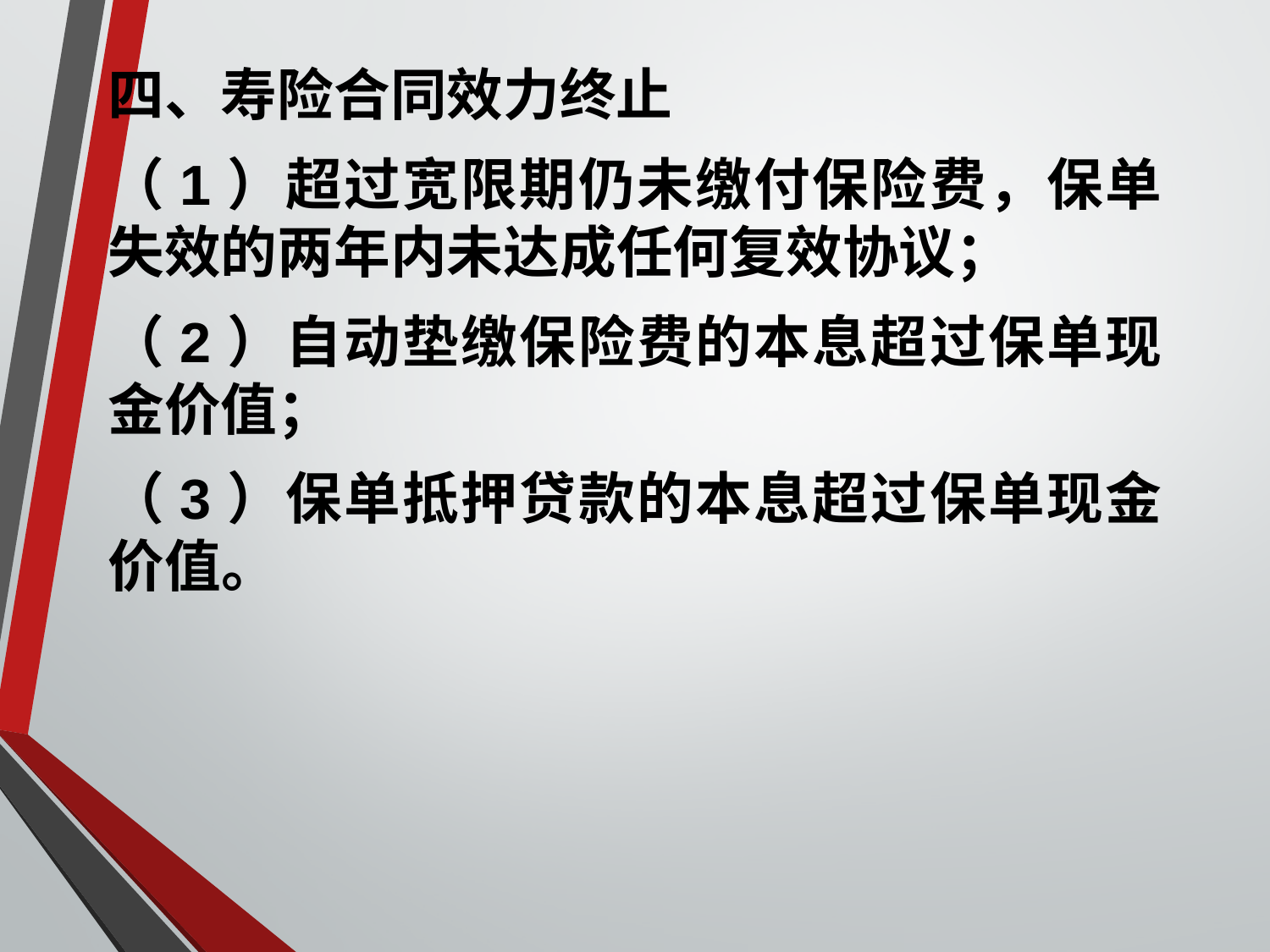

四、寿险合同效力终止
（1）超过宽限期仍未缴付保险费，保单失效的两年内未达成任何复效协议；
（2）自动垫缴保险费的本息超过保单现金价值；
（3）保单抵押贷款的本息超过保单现金价值。